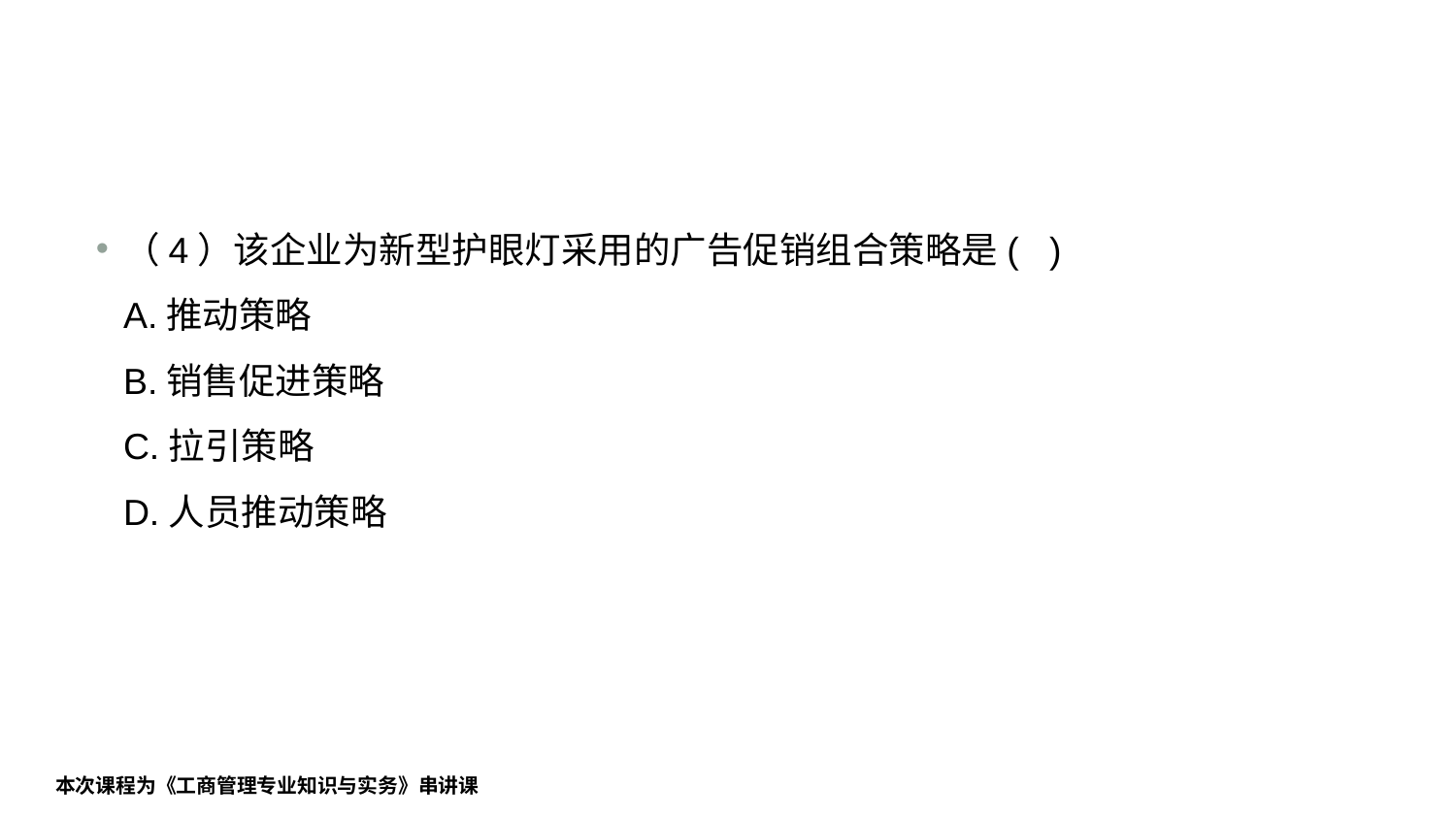

#

（4）该企业为新型护眼灯采用的广告促销组合策略是(   )
A.推动策略
B.销售促进策略
C.拉引策略
D.人员推动策略